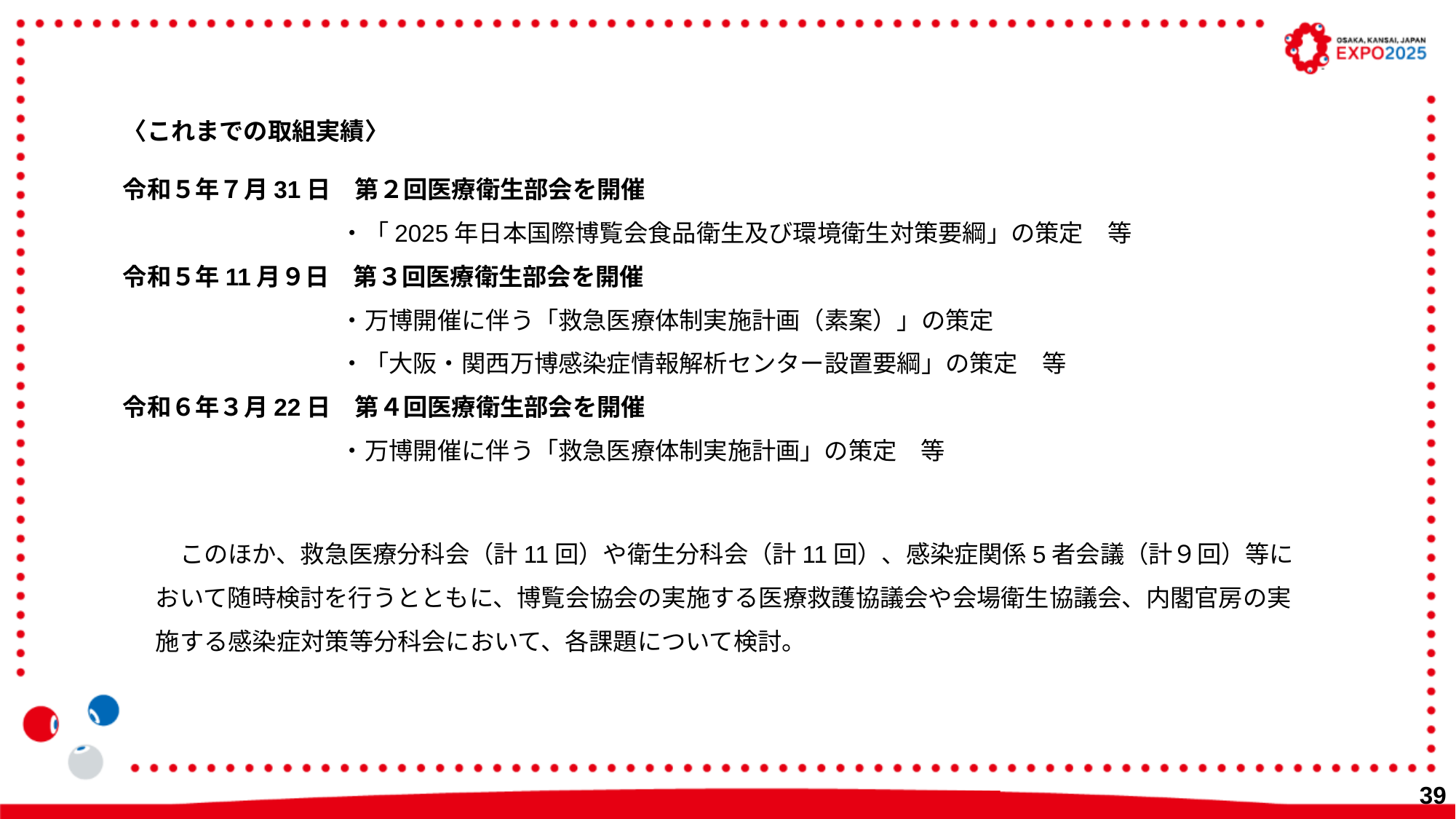

〈これまでの取組実績〉
令和５年７月31日　第２回医療衛生部会を開催
　　　　　　　　　・「2025年日本国際博覧会食品衛生及び環境衛生対策要綱」の策定　等
令和５年11月９日　第３回医療衛生部会を開催
　　　　　　　　　・万博開催に伴う「救急医療体制実施計画（素案）」の策定
　　　　　　　　　・「大阪・関西万博感染症情報解析センター設置要綱」の策定　等
令和６年３月22日　第４回医療衛生部会を開催
　　　　　　　　　・万博開催に伴う「救急医療体制実施計画」の策定　等

　このほか、救急医療分科会（計11回）や衛生分科会（計11回）、感染症関係5者会議（計９回）等において随時検討を行うとともに、博覧会協会の実施する医療救護協議会や会場衛生協議会、内閣官房の実施する感染症対策等分科会において、各課題について検討。
39